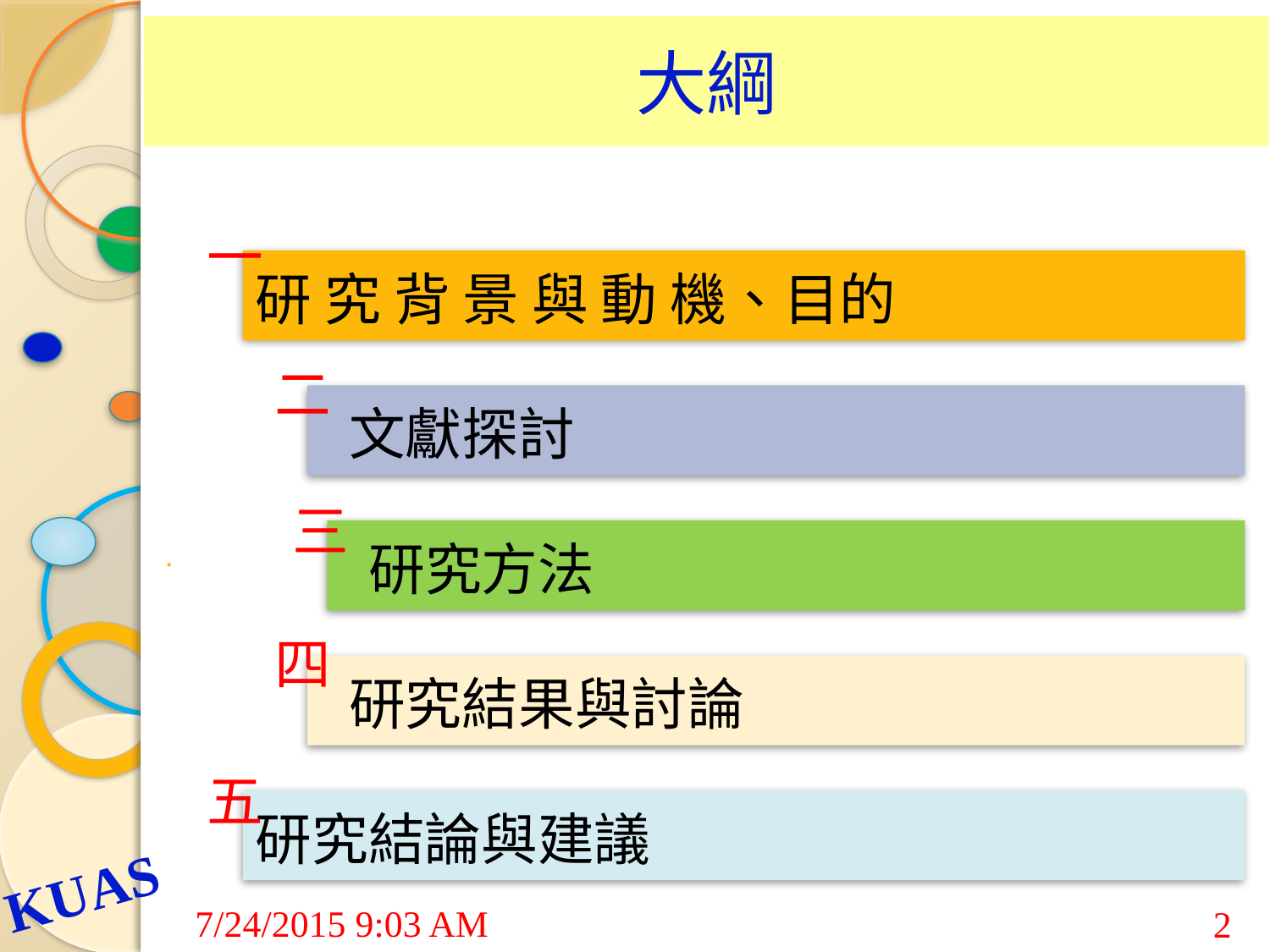

# 大綱
研 究 背 景 與 動 機、目的
 文獻探討
 研究方法
 研究結果與討論
研究結論與建議
一
二
三
四
五
7/24/2015 9:03 AM
2